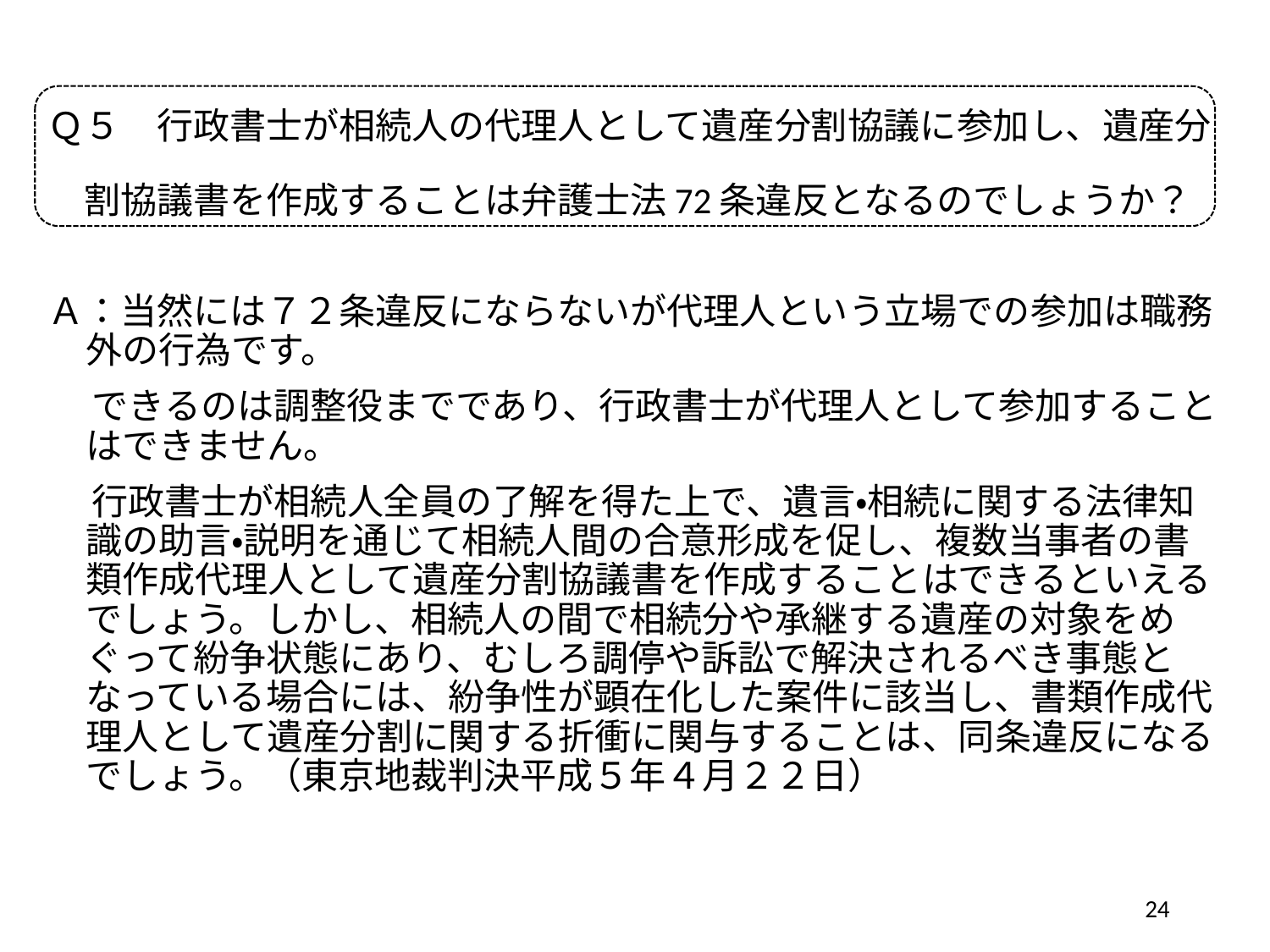

Ｑ５　行政書士が相続人の代理人として遺産分割協議に参加し、遺産分　割協議書を作成することは弁護士法72条違反となるのでしょうか？

Ａ：当然には７２条違反にならないが代理人という立場での参加は職務外の行為です。
　 できるのは調整役までであり、行政書士が代理人として参加することはできません。
　 行政書士が相続人全員の了解を得た上で、遺言・相続に関する法律知識の助言・説明を通じて相続人間の合意形成を促し、複数当事者の書類作成代理人として遺産分割協議書を作成することはできるといえるでしょう。しかし、相続人の間で相続分や承継する遺産の対象をめぐって紛争状態にあり、むしろ調停や訴訟で解決されるべき事態となっている場合には、紛争性が顕在化した案件に該当し、書類作成代理人として遺産分割に関する折衝に関与することは、同条違反になるでしょう。（東京地裁判決平成５年４月２２日）

24